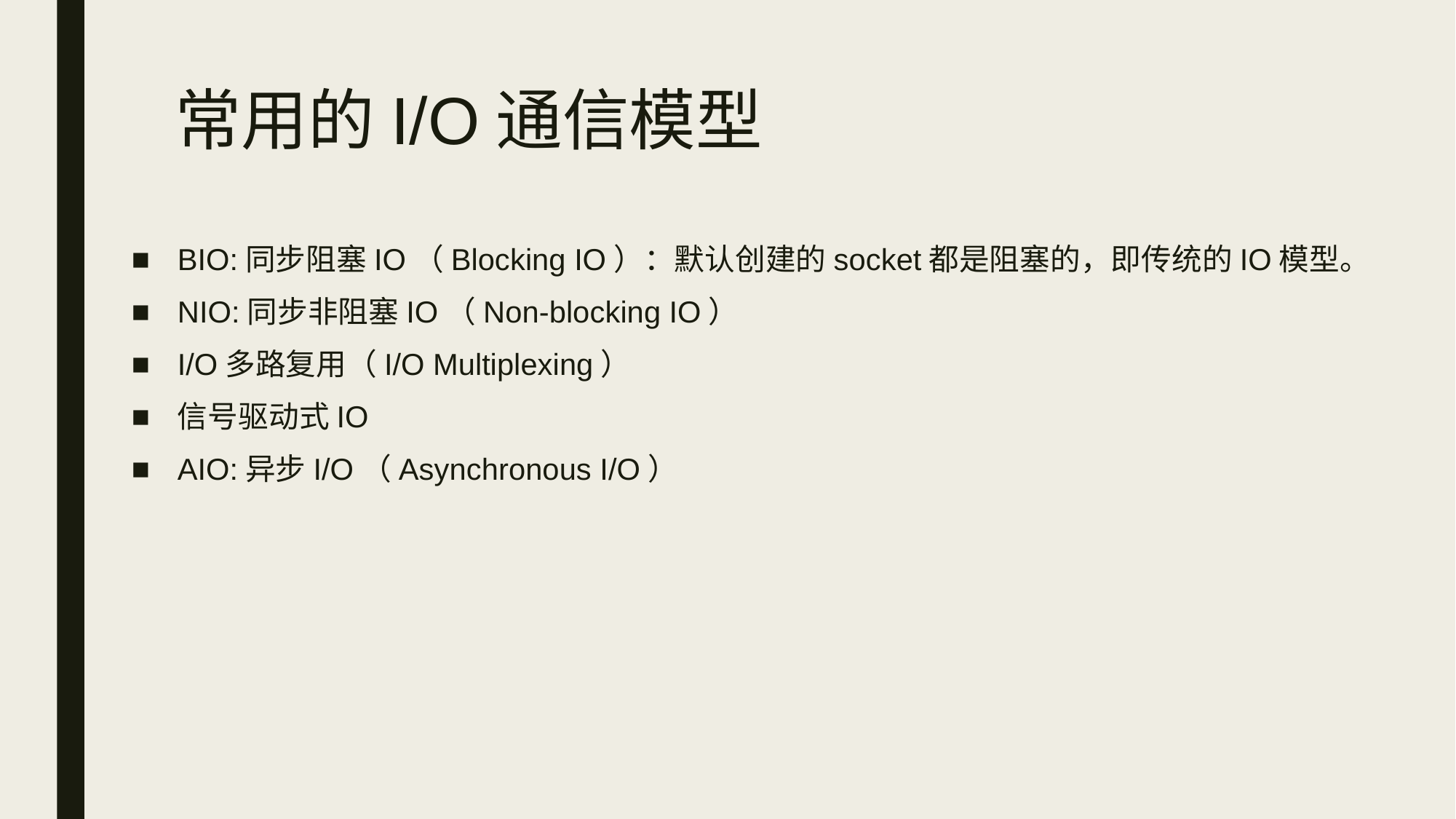

# 常用的I/O通信模型
BIO:同步阻塞IO（Blocking IO）：默认创建的socket都是阻塞的，即传统的IO模型。
NIO:同步非阻塞IO（Non-blocking IO）
I/O多路复用（I/O Multiplexing）
信号驱动式IO
AIO:异步I/O（Asynchronous I/O）